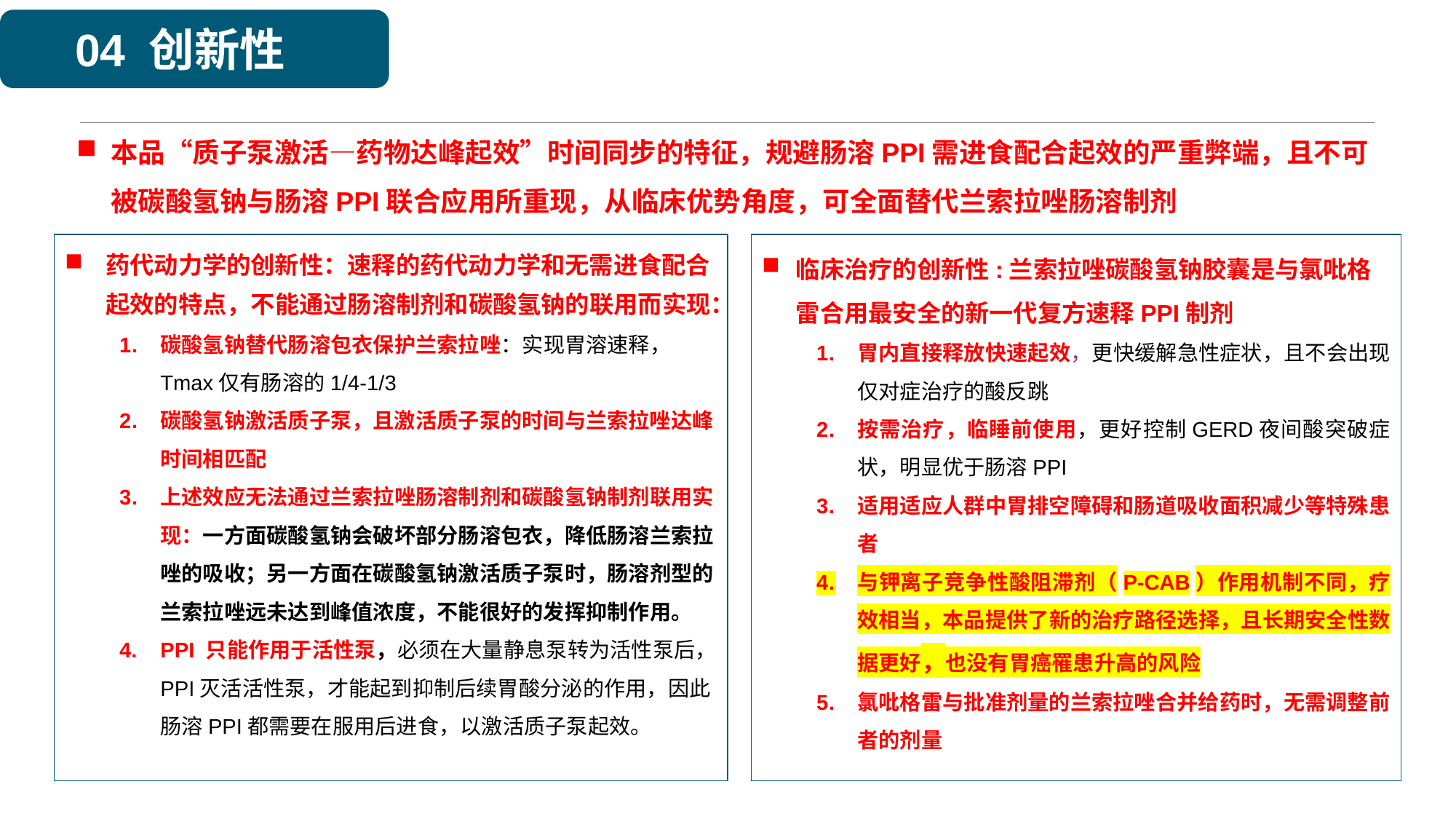

04 创新性
本品“质子泵激活—药物达峰起效”时间同步的特征，规避肠溶PPI需进食配合起效的严重弊端，且不可被碳酸氢钠与肠溶PPI联合应用所重现，从临床优势角度，可全面替代兰索拉唑肠溶制剂
药代动力学的创新性：速释的药代动力学和无需进食配合起效的特点，不能通过肠溶制剂和碳酸氢钠的联用而实现：
碳酸氢钠替代肠溶包衣保护兰索拉唑：实现胃溶速释， Tmax仅有肠溶的1/4-1/3
碳酸氢钠激活质子泵，且激活质子泵的时间与兰索拉唑达峰时间相匹配
上述效应无法通过兰索拉唑肠溶制剂和碳酸氢钠制剂联用实现：一方面碳酸氢钠会破坏部分肠溶包衣，降低肠溶兰索拉唑的吸收；另一方面在碳酸氢钠激活质子泵时，肠溶剂型的兰索拉唑远未达到峰值浓度，不能很好的发挥抑制作用。
PPI 只能作用于活性泵，必须在大量静息泵转为活性泵后，PPI灭活活性泵，才能起到抑制后续胃酸分泌的作用，因此肠溶PPI都需要在服用后进食，以激活质子泵起效。
临床治疗的创新性:兰索拉唑碳酸氢钠胶囊是与氯吡格雷合用最安全的新一代复方速释PPI制剂
胃内直接释放快速起效，更快缓解急性症状，且不会出现仅对症治疗的酸反跳
按需治疗，临睡前使用，更好控制GERD夜间酸突破症状，明显优于肠溶PPI
适用适应人群中胃排空障碍和肠道吸收面积减少等特殊患者
与钾离子竞争性酸阻滞剂（P-CAB）作用机制不同，疗效相当，本品提供了新的治疗路径选择，且长期安全性数据更好，也没有胃癌罹患升高的风险
氯吡格雷与批准剂量的兰索拉唑合并给药时，无需调整前者的剂量